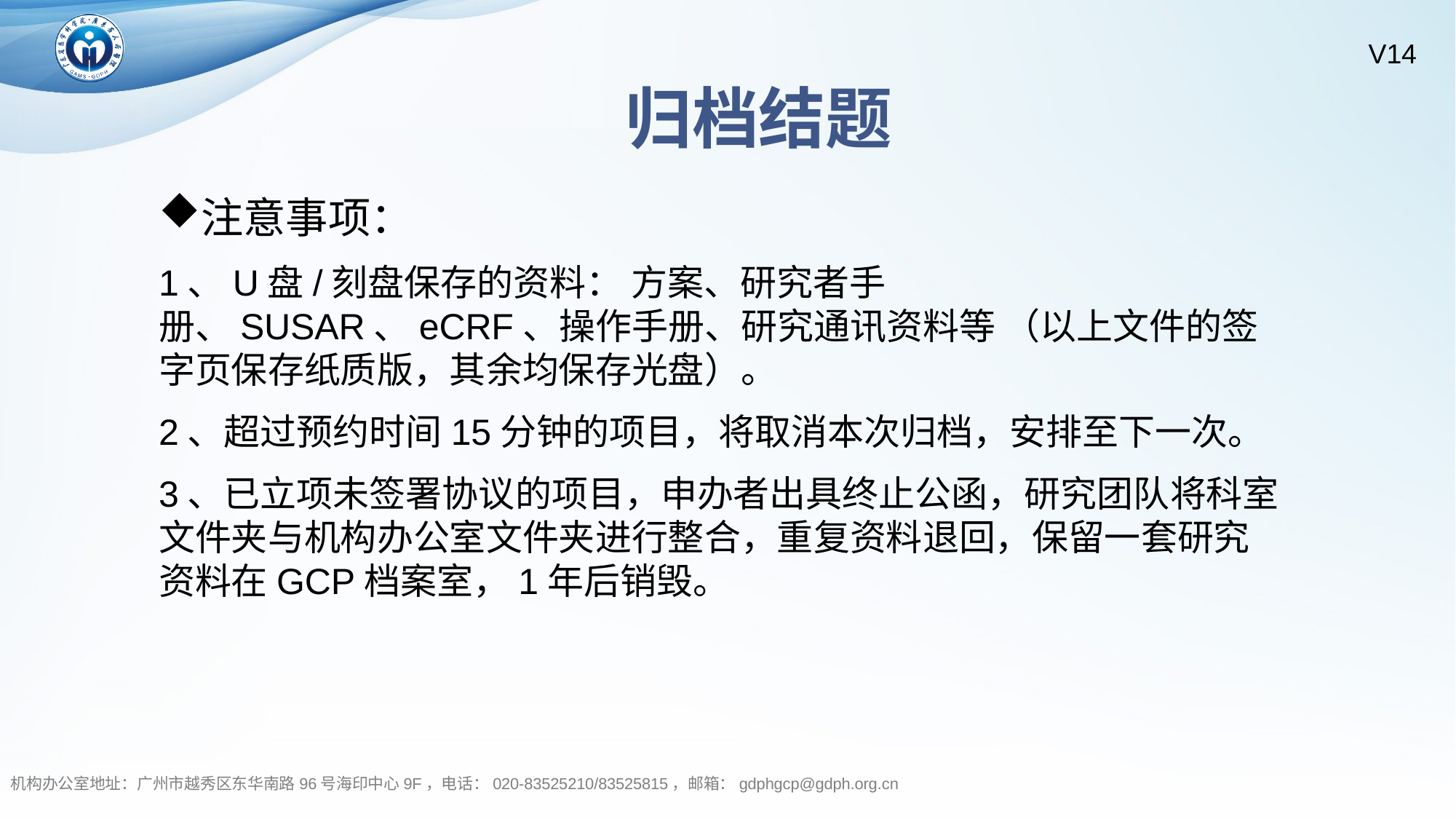

归档结题
注意事项：
1、U盘/刻盘保存的资料： 方案、研究者手册、SUSAR、eCRF、操作手册、研究通讯资料等 （以上文件的签字页保存纸质版，其余均保存光盘）。
2、超过预约时间15分钟的项目，将取消本次归档，安排至下一次。
3、已立项未签署协议的项目，申办者出具终止公函，研究团队将科室文件夹与机构办公室文件夹进行整合，重复资料退回，保留一套研究资料在GCP档案室，1年后销毁。
机构办公室地址：广州市越秀区东华南路96号海印中心9F，电话：020-83525210/83525815，邮箱：gdphgcp@gdph.org.cn
50